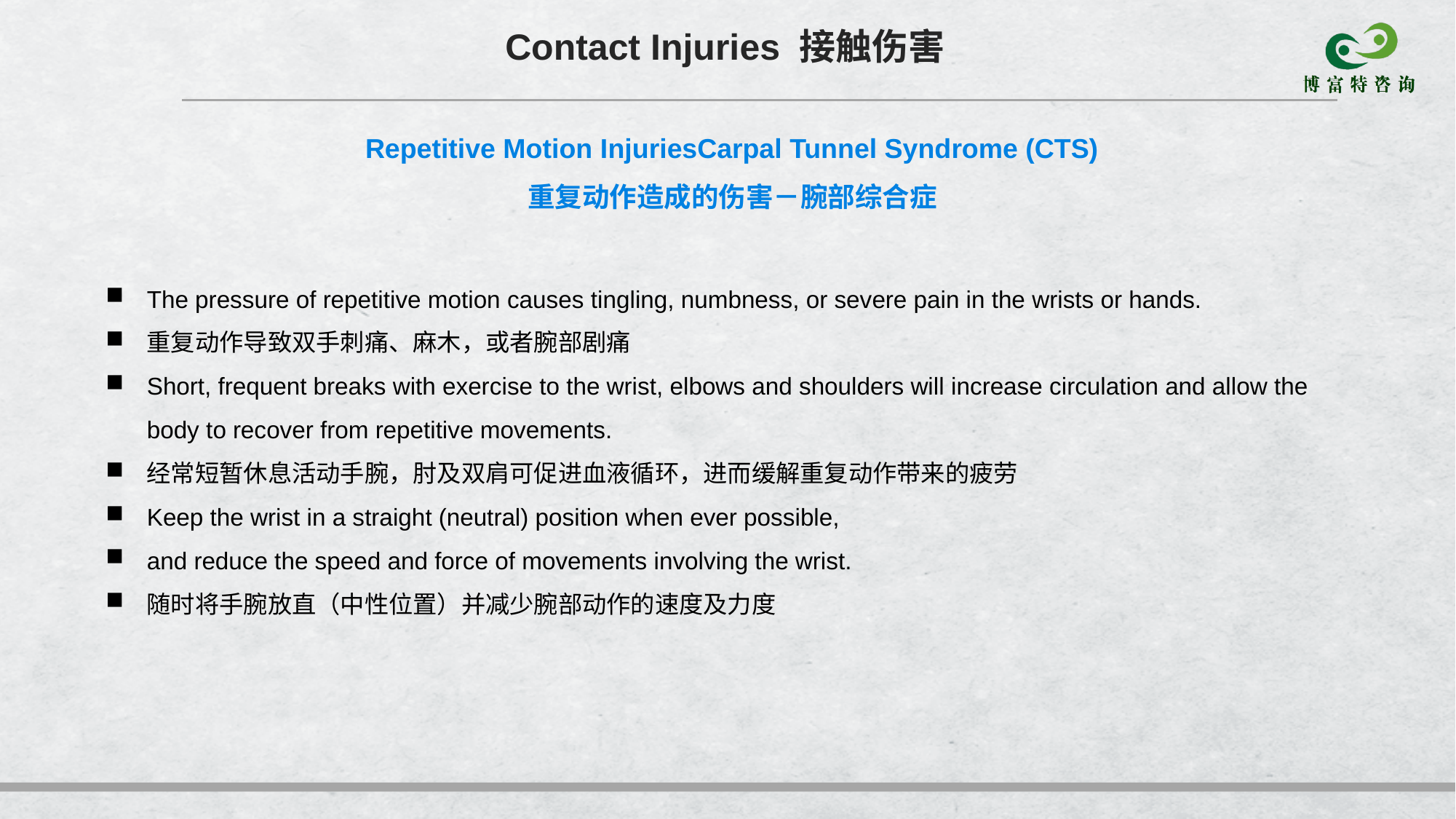

Contact Injuries 接触伤害
Repetitive Motion InjuriesCarpal Tunnel Syndrome (CTS)
重复动作造成的伤害－腕部综合症
The pressure of repetitive motion causes tingling, numbness, or severe pain in the wrists or hands.
重复动作导致双手刺痛、麻木，或者腕部剧痛
Short, frequent breaks with exercise to the wrist, elbows and shoulders will increase circulation and allow the body to recover from repetitive movements.
经常短暂休息活动手腕，肘及双肩可促进血液循环，进而缓解重复动作带来的疲劳
Keep the wrist in a straight (neutral) position when ever possible,
and reduce the speed and force of movements involving the wrist.
随时将手腕放直（中性位置）并减少腕部动作的速度及力度